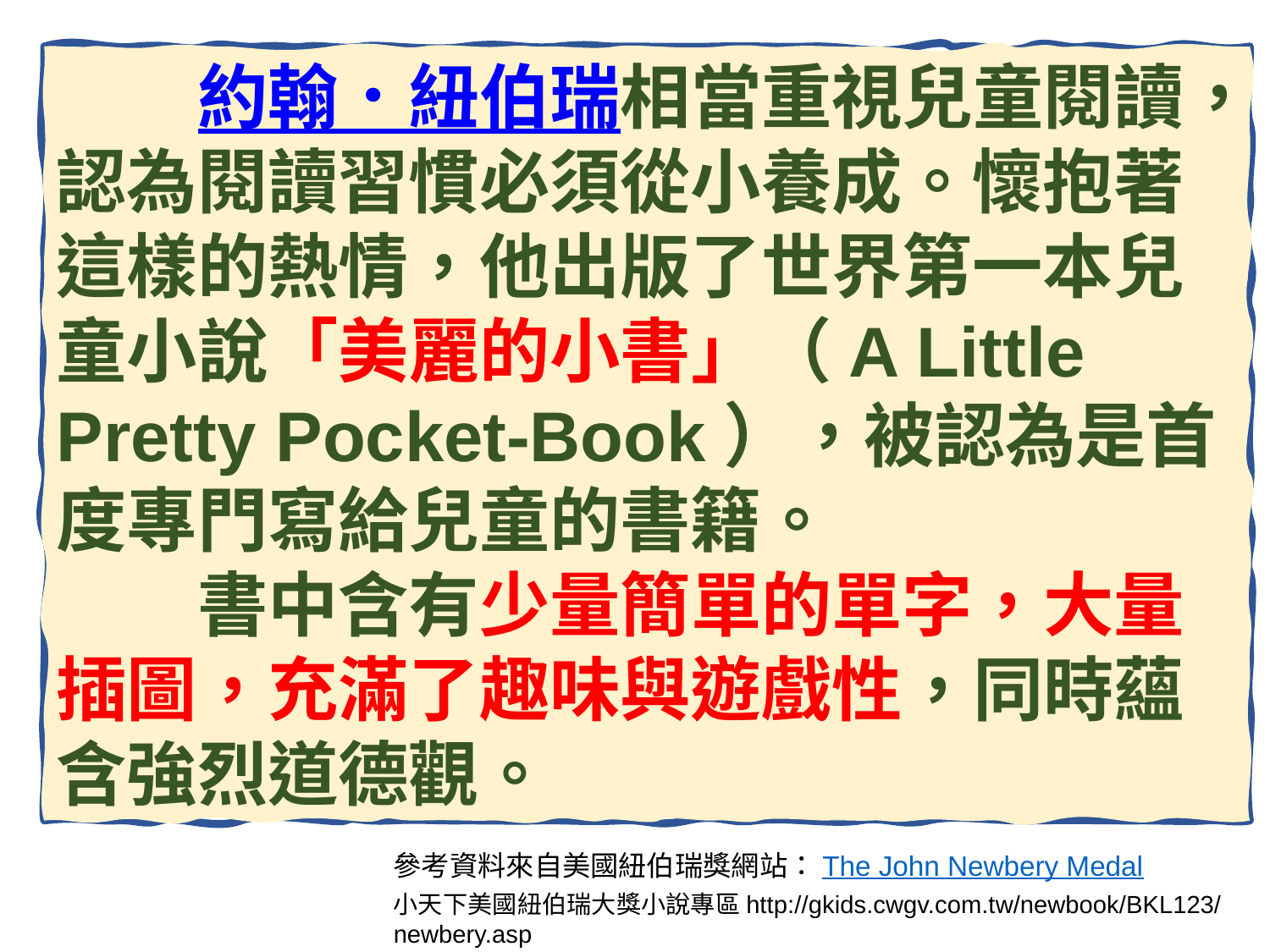

約翰．紐伯瑞相當重視兒童閱讀，認為閱讀習慣必須從小養成。懷抱著這樣的熱情，他出版了世界第一本兒童小說「美麗的小書」（A Little Pretty Pocket-Book），被認為是首度專門寫給兒童的書籍。
　　書中含有少量簡單的單字，大量插圖，充滿了趣味與遊戲性，同時蘊含強烈道德觀。
參考資料來自美國紐伯瑞獎網站：The John Newbery Medal
小天下美國紐伯瑞大獎小說專區http://gkids.cwgv.com.tw/newbook/BKL123/newbery.asp
10